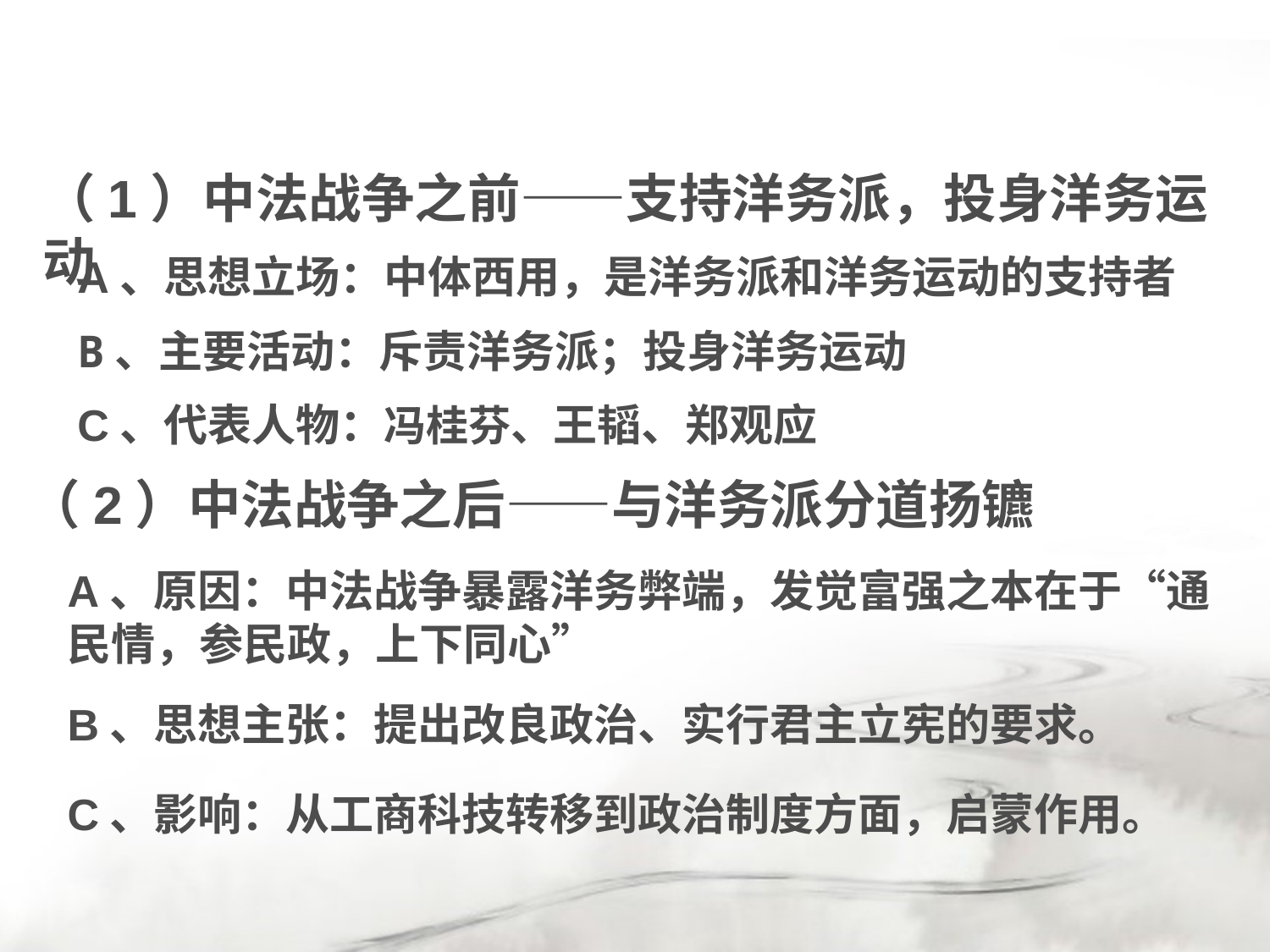

早期资产阶级维新派的主张
（1）中法战争之前——支持洋务派，投身洋务运动
A、思想立场：中体西用，是洋务派和洋务运动的支持者
B、主要活动：斥责洋务派；投身洋务运动
C、代表人物：冯桂芬、王韬、郑观应
（2）中法战争之后——与洋务派分道扬镳
A、原因：中法战争暴露洋务弊端，发觉富强之本在于“通民情，参民政，上下同心”
B、思想主张：提出改良政治、实行君主立宪的要求。
C、影响：从工商科技转移到政治制度方面，启蒙作用。